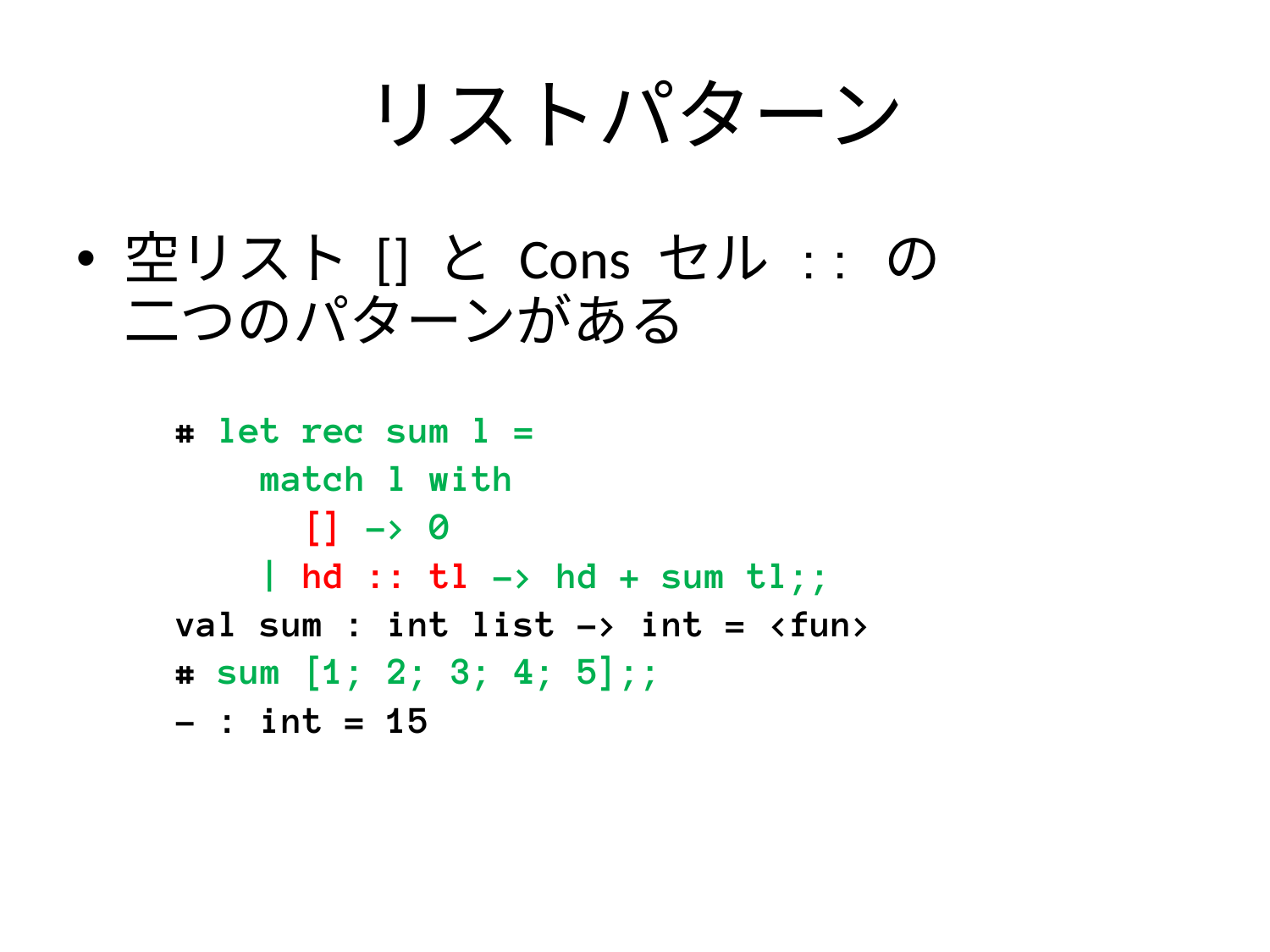

# リストパターン
空リスト [] と Cons セル :: の
二つのパターンがある

# let rec sum l =
    match l with
      [] -> 0
    | hd :: tl -> hd + sum tl;;
val sum : int list -> int = <fun>
# sum [1; 2; 3; 4; 5];;
- : int = 15